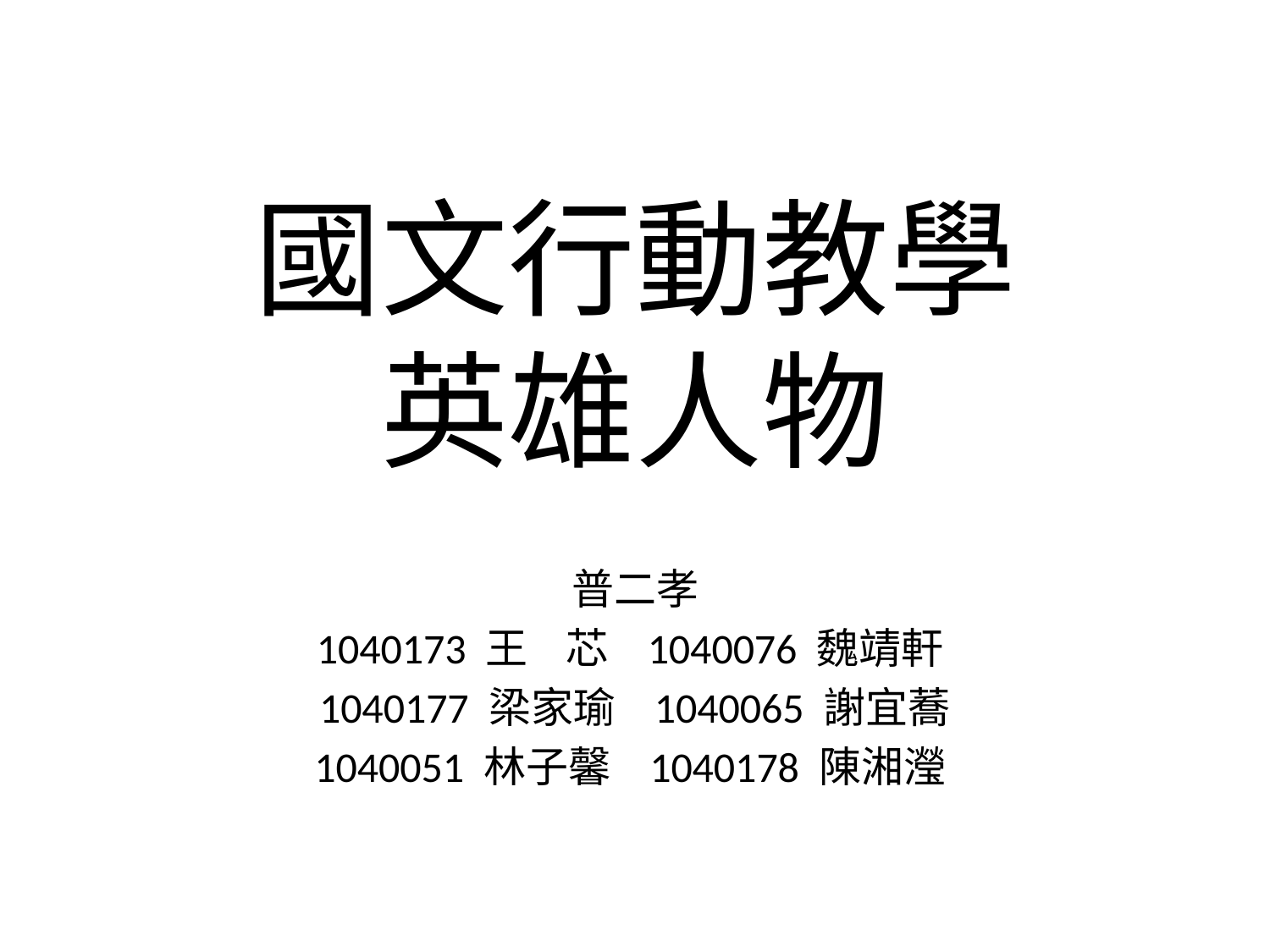

# 國文行動教學 英雄人物
普二孝
1040173 王    芯   1040076 魏靖軒
1040177 梁家瑜   1040065 謝宜蕎
1040051 林子馨   1040178 陳湘瀅